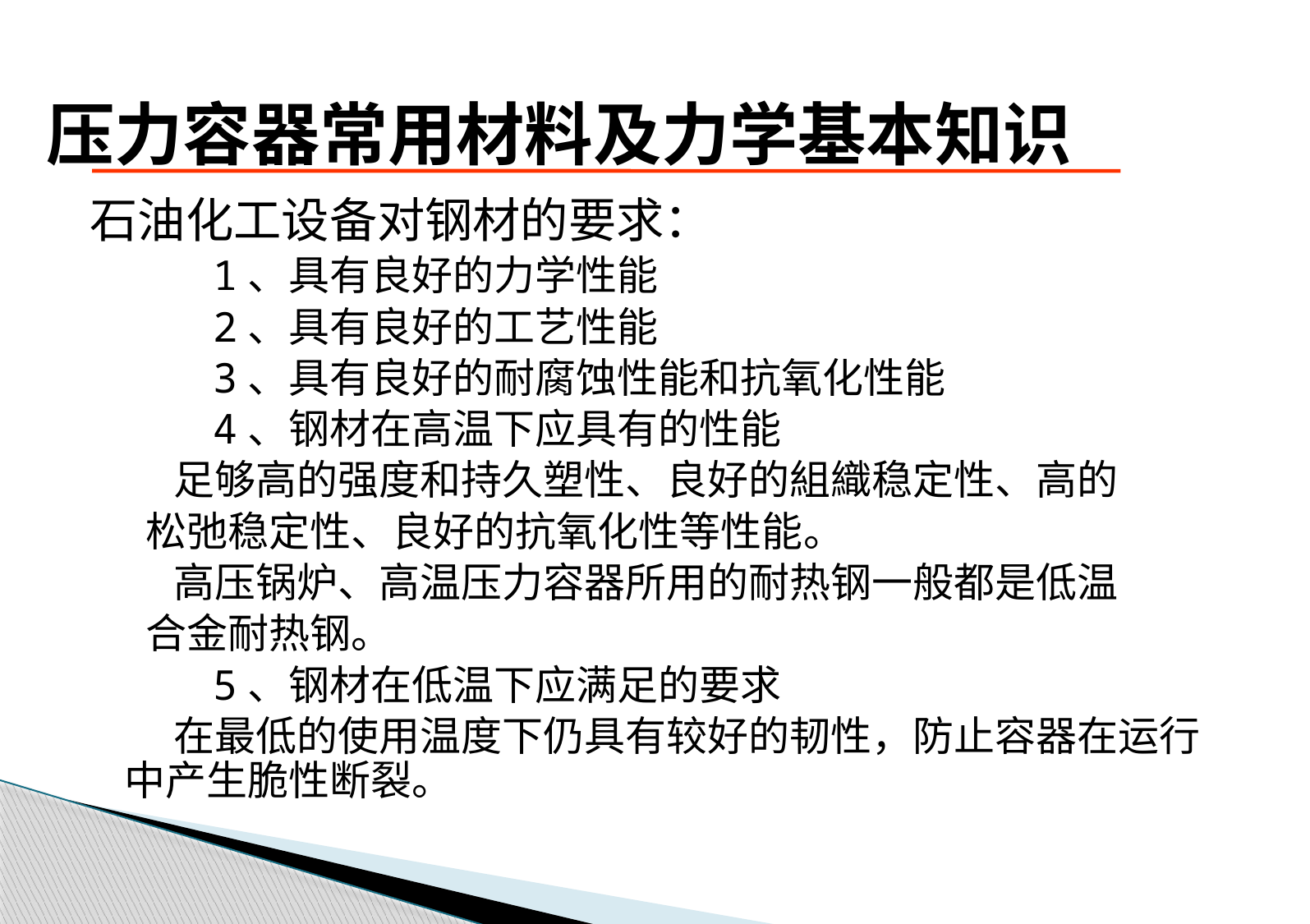

# 压力容器常用材料及力学基本知识

石油化工设备对钢材的要求：
     1、具有良好的力学性能
     2、具有良好的工艺性能
     3、具有良好的耐腐蚀性能和抗氧化性能
     4、钢材在高温下应具有的性能
        足够高的强度和持久塑性、良好的組織稳定性、高的
     松弛稳定性、良好的抗氧化性等性能。
        高压锅炉、高温压力容器所用的耐热钢一般都是低温
     合金耐热钢。
     5、钢材在低温下应满足的要求
        在最低的使用温度下仍具有较好的韧性，防止容器在运行中产生脆性断裂。